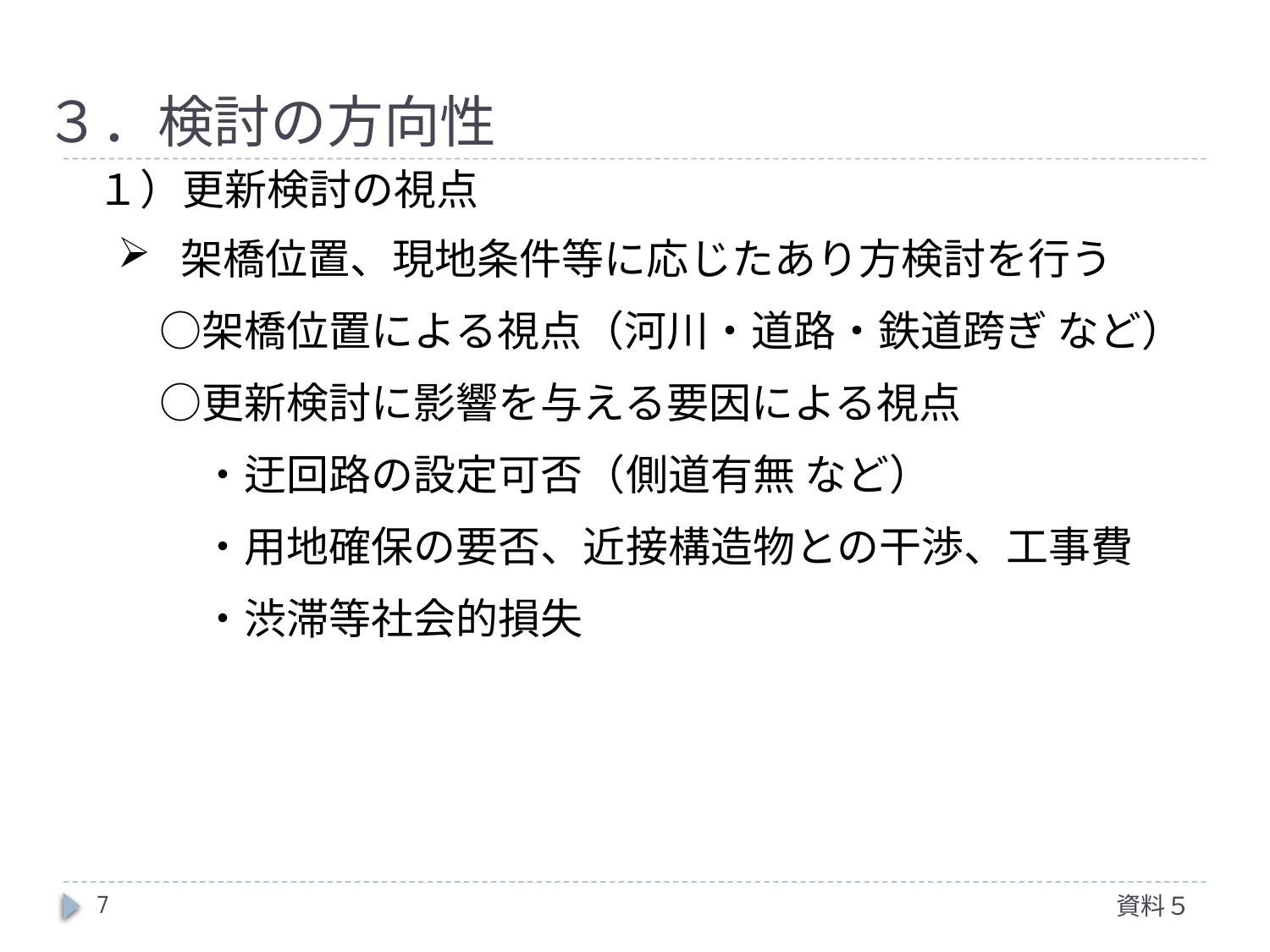

# ３．検討の方向性
１）更新検討の視点
架橋位置、現地条件等に応じたあり方検討を行う
　○架橋位置による視点（河川・道路・鉄道跨ぎ など）
　○更新検討に影響を与える要因による視点
　　・迂回路の設定可否（側道有無 など）
　　・用地確保の要否、近接構造物との干渉、工事費
　　・渋滞等社会的損失
7
資料５